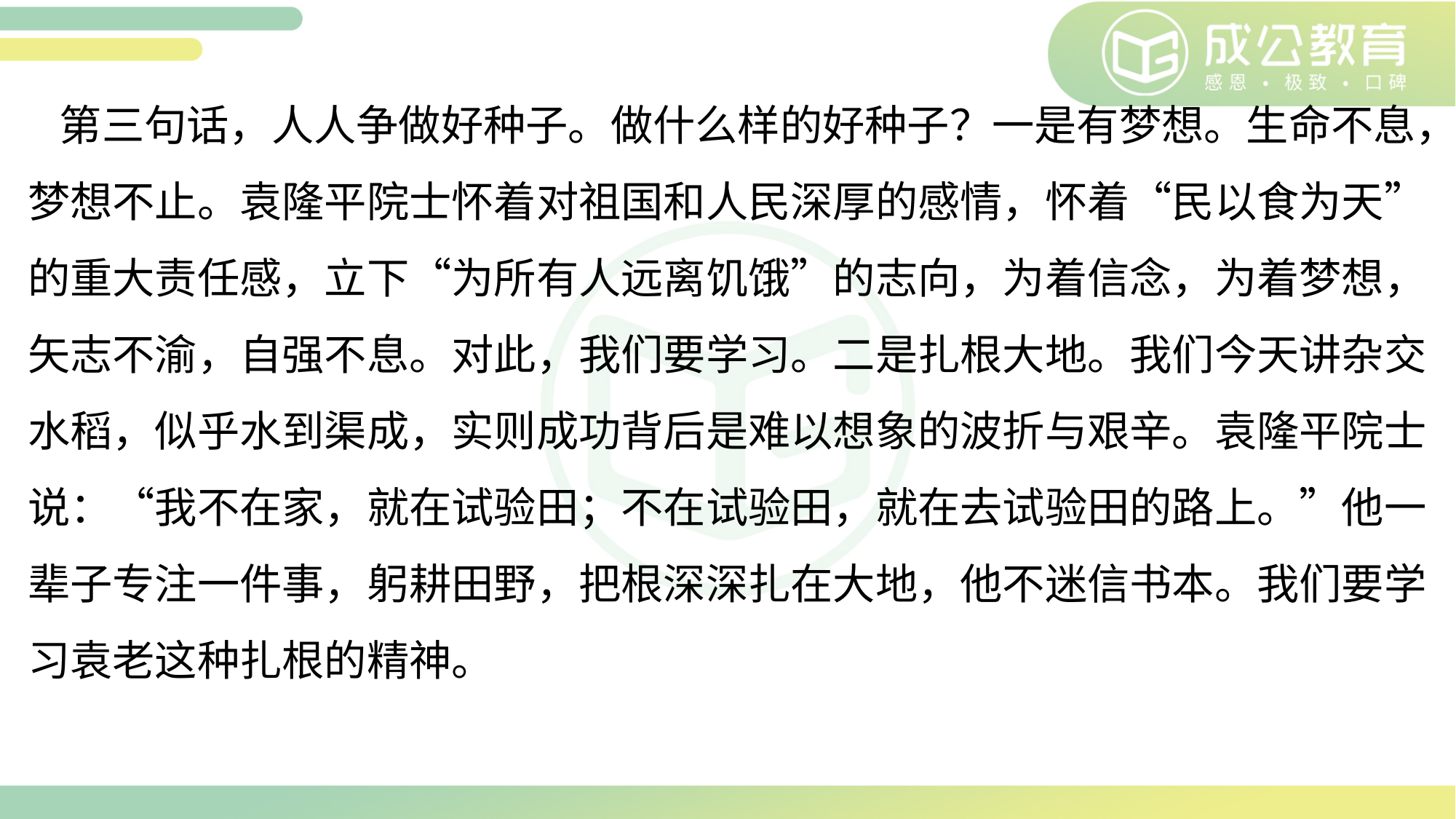

第三句话，人人争做好种子。做什么样的好种子？一是有梦想。生命不息，梦想不止。袁隆平院士怀着对祖国和人民深厚的感情，怀着“民以食为天”的重大责任感，立下“为所有人远离饥饿”的志向，为着信念，为着梦想，矢志不渝，自强不息。对此，我们要学习。二是扎根大地。我们今天讲杂交水稻，似乎水到渠成，实则成功背后是难以想象的波折与艰辛。袁隆平院士说：“我不在家，就在试验田；不在试验田，就在去试验田的路上。”他一辈子专注一件事，躬耕田野，把根深深扎在大地，他不迷信书本。我们要学习袁老这种扎根的精神。